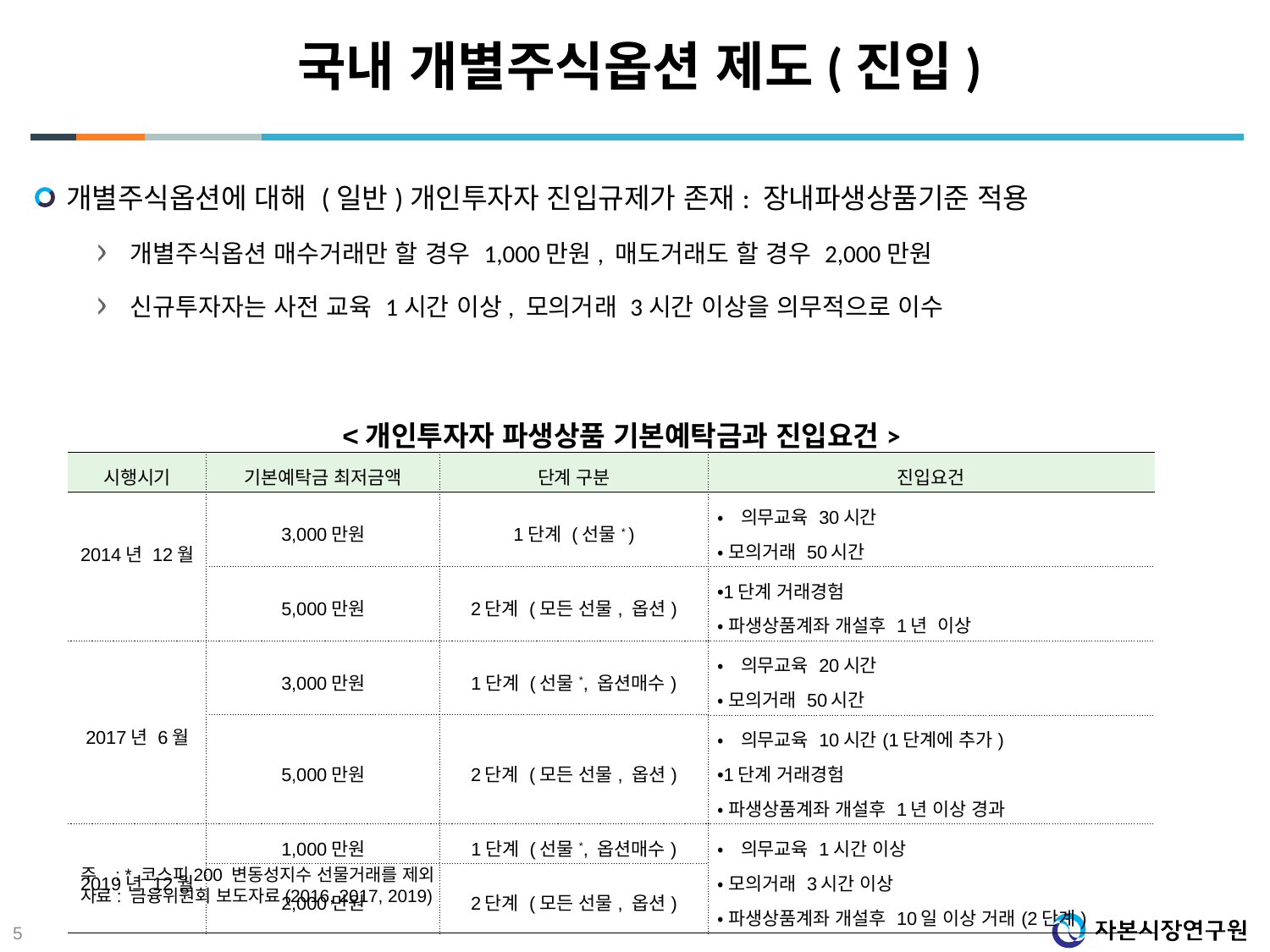

# 국내 개별주식옵션 제도(진입)

개별주식옵션에 대해 (일반)개인투자자 진입규제가 존재: 장내파생상품기준 적용
개별주식옵션 매수거래만 할 경우 1,000만원, 매도거래도 할 경우 2,000만원
신규투자자는 사전 교육 1시간 이상, 모의거래 3시간 이상을 의무적으로 이수

<개인투자자 파생상품 기본예탁금과 진입요건>
| 시행시기 | 기본예탁금 최저금액 | 단계 구분 | 진입요건 |
| --- | --- | --- | --- |
| 2014년 12월 | 3,000만원 | 1단계 (선물\* ) | •의무교육 30시간 •모의거래 50시간 |
|  | 5,000만원 | 2단계 (모든 선물, 옵션) | •1단계 거래경험 •파생상품계좌 개설후 1년 이상 |
| 2017년 6월 | 3,000만원 | 1단계 (선물\*, 옵션매수) | •의무교육 20시간 •모의거래 50시간 |
|  | 5,000만원 | 2단계 (모든 선물, 옵션) | •의무교육 10시간(1단계에 추가) •1단계 거래경험 •파생상품계좌 개설후 1년 이상 경과 |
| 2019년 12월 | 1,000만원 | 1단계 (선물\*, 옵션매수) | •의무교육 1시간 이상 •모의거래 3시간 이상 •파생상품계좌 개설후 10일 이상 거래(2단계) |
|  | 2,000만원 | 2단계 (모든 선물, 옵션) |  |
주   : * 코스피200 변동성지수 선물거래를 제외
자료: 금융위원회 보도자료(2016, 2017, 2019)
5